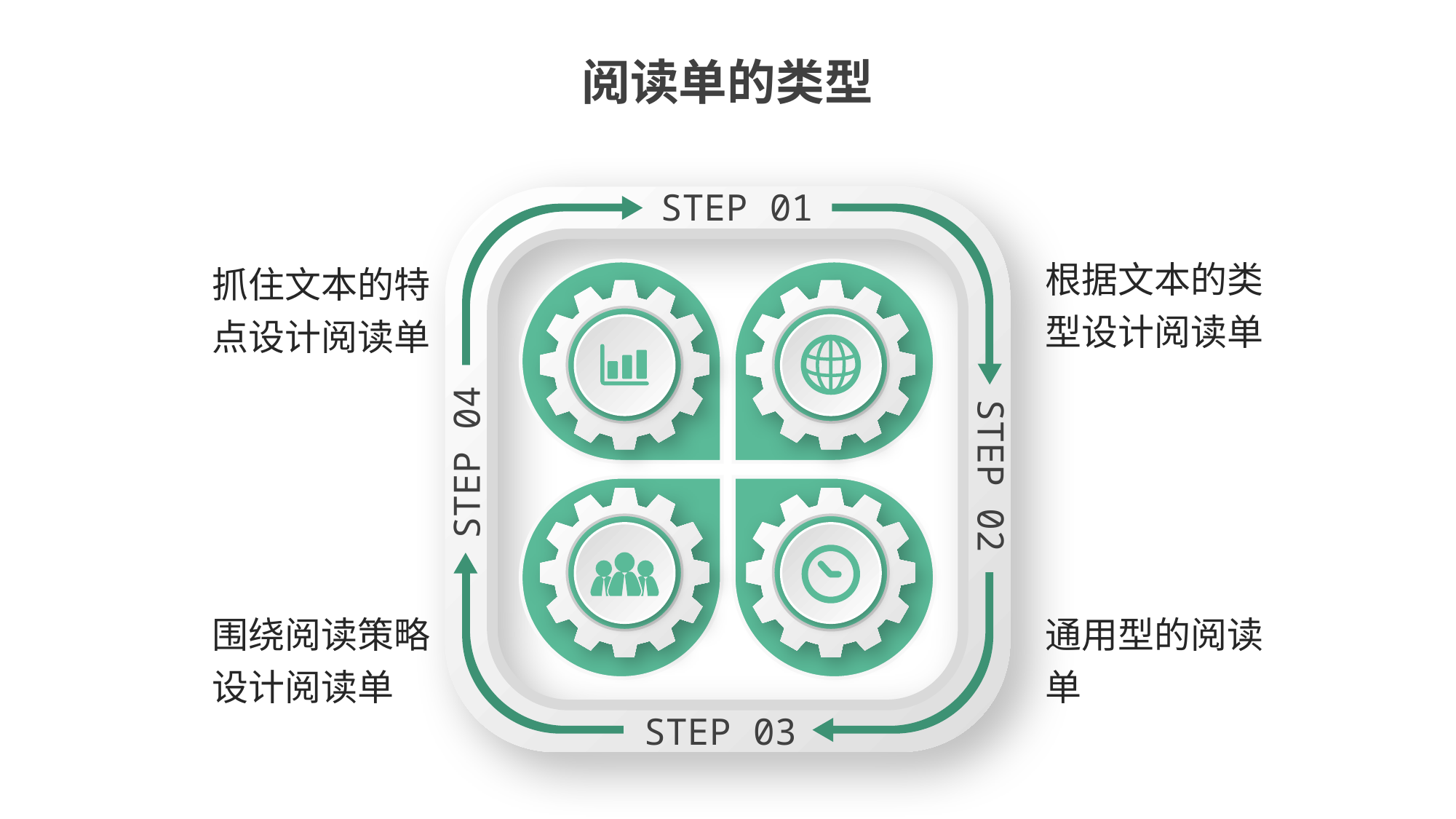

阅读单的类型
STEP 01

根据文本的类型设计阅读单
抓住文本的特点设计阅读单

STEP 04
STEP 02

围绕阅读策略设计阅读单
通用型的阅读单
STEP 03